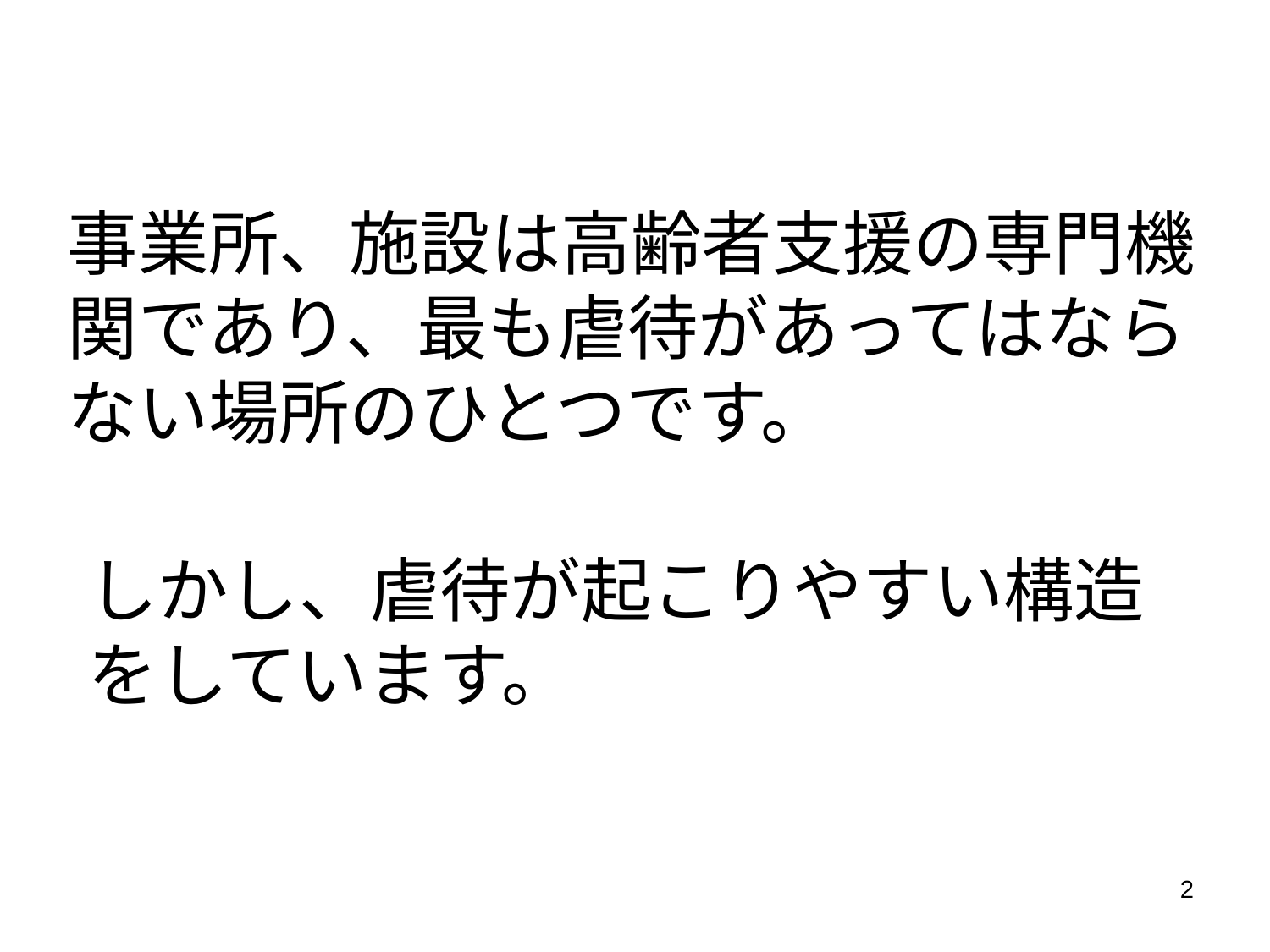

# 事業所、施設は高齢者支援の専門機関であり、最も虐待があってはならない場所のひとつです。
しかし、虐待が起こりやすい構造をしています。
2